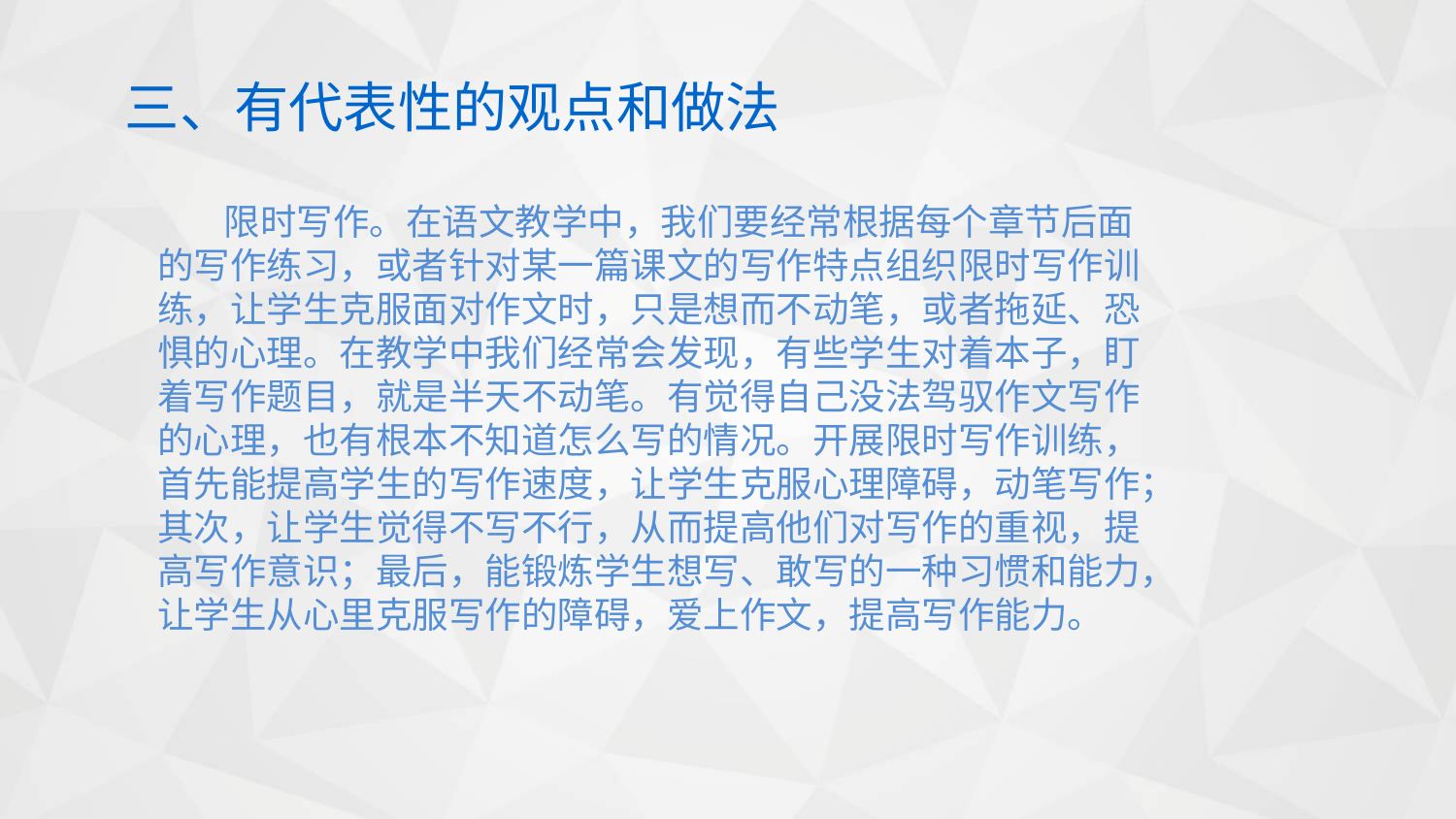

三、有代表性的观点和做法
       限时写作。在语文教学中，我们要经常根据每个章节后面的写作练习，或者针对某一篇课文的写作特点组织限时写作训练，让学生克服面对作文时，只是想而不动笔，或者拖延、恐惧的心理。在教学中我们经常会发现，有些学生对着本子，盯着写作题目，就是半天不动笔。有觉得自己没法驾驭作文写作的心理，也有根本不知道怎么写的情况。开展限时写作训练，首先能提高学生的写作速度，让学生克服心理障碍，动笔写作；其次，让学生觉得不写不行，从而提高他们对写作的重视，提高写作意识；最后，能锻炼学生想写、敢写的一种习惯和能力，让学生从心里克服写作的障碍，爱上作文，提高写作能力。